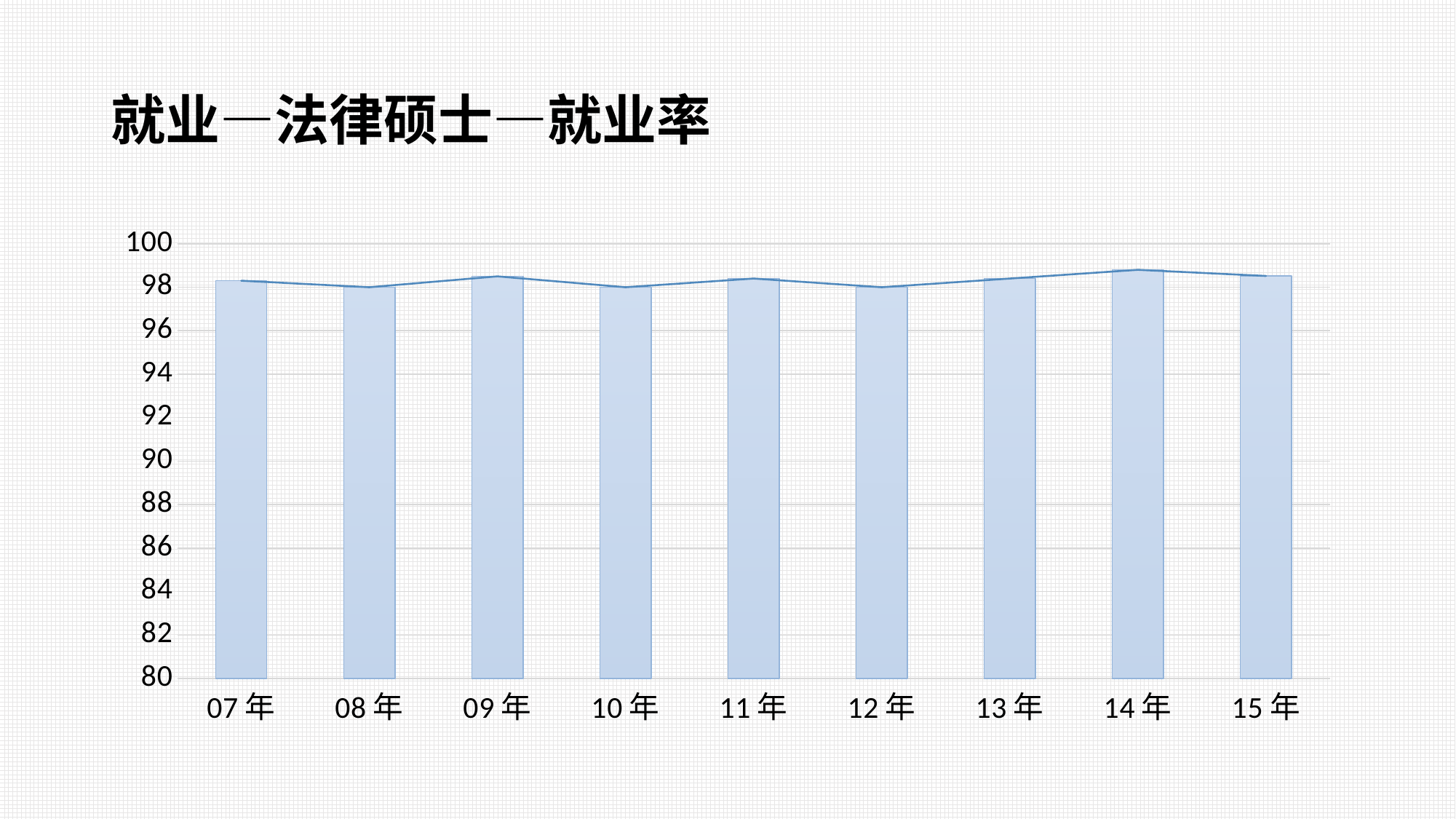

# 就业—法律硕士—就业率

### Chart

| Category | 法律硕士 | 法律硕士 |
|---|---|---|
| 07年 | 98.3 | 98.3 |
| 08年 | 98.0 | 98.0 |
| 09年 | 98.5 | 98.5 |
| 10年 | 98.0 | 98.0 |
| 11年 | 98.4 | 98.4 |
| 12年 | 98.0 | 98.0 |
| 13年 | 98.4 | 98.4 |
| 14年 | 98.8 | 98.8 |
| 15年 | 98.51851851851852 | 98.51851851851852 |